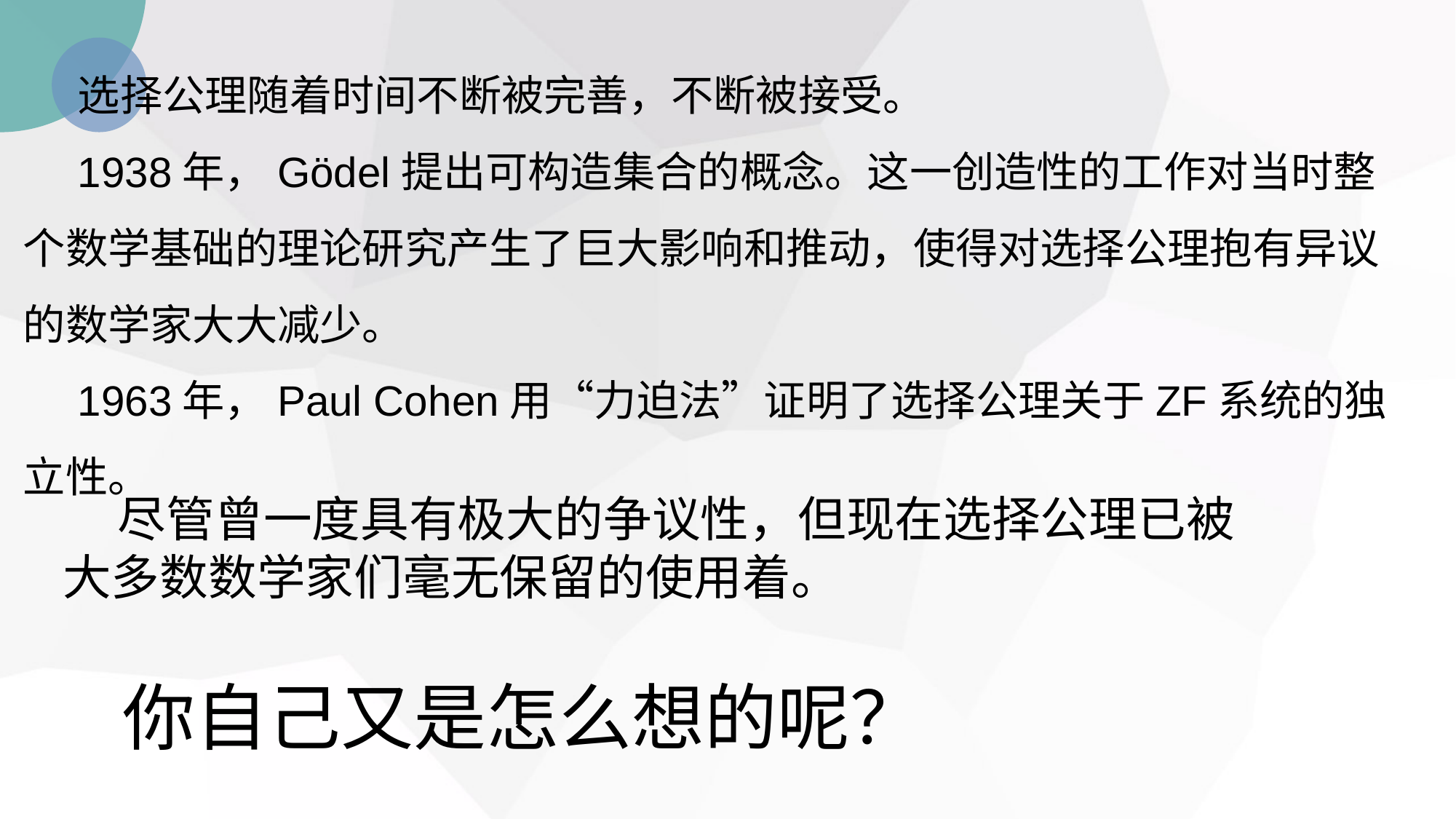

选择公理随着时间不断被完善，不断被接受。
1938年，Gödel提出可构造集合的概念。这一创造性的工作对当时整个数学基础的理论研究产生了巨大影响和推动，使得对选择公理抱有异议的数学家大大减少。
1963年，Paul Cohen用“力迫法”证明了选择公理关于ZF系统的独立性。

    尽管曾一度具有极大的争议性，但现在选择公理已被大多数数学家们毫无保留的使用着。

你自己又是怎么想的呢？